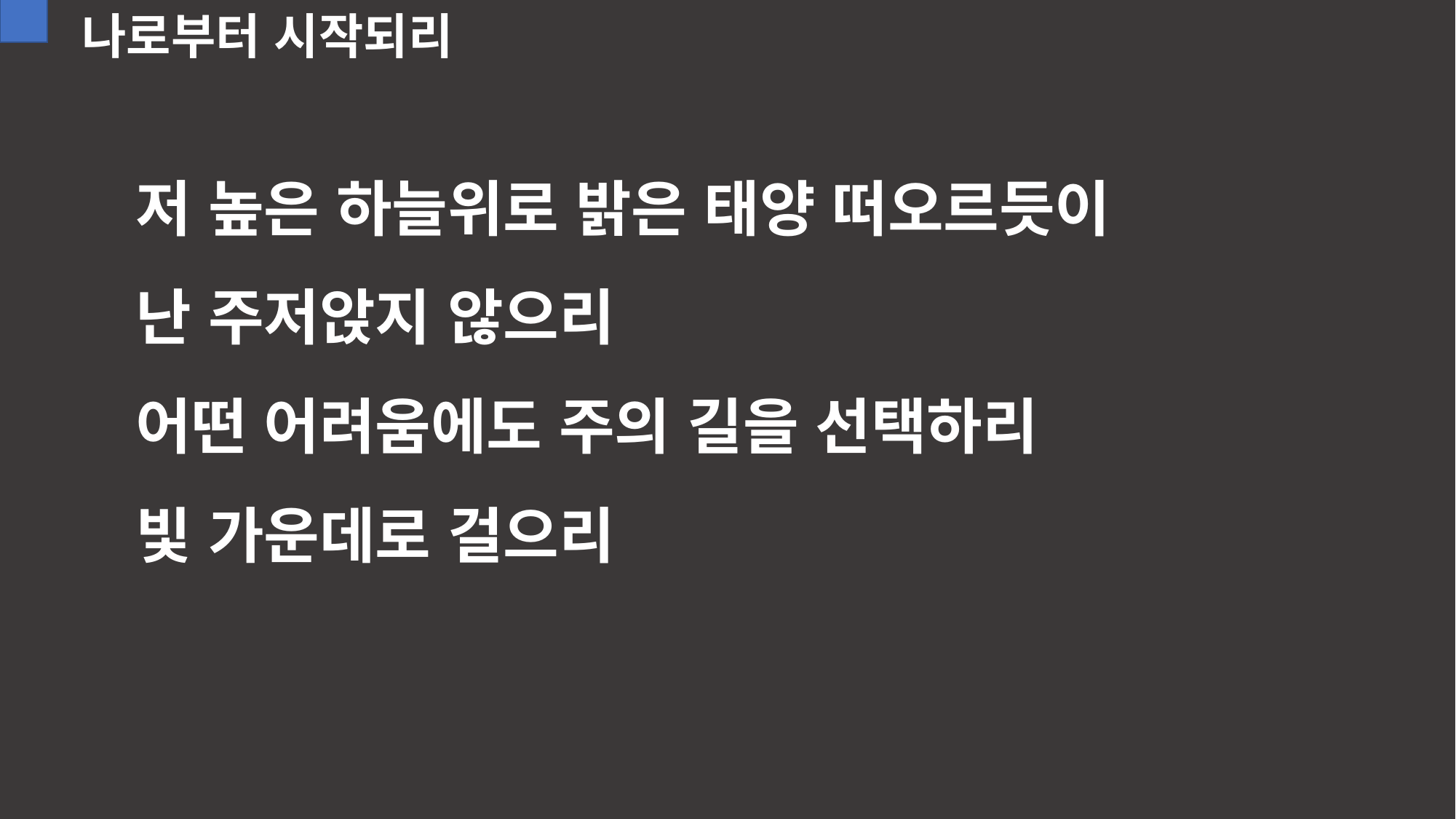

나로부터 시작되리

저 높은 하늘위로 밝은 태양 떠오르듯이
난 주저앉지 않으리
어떤 어려움에도 주의 길을 선택하리
빛 가운데로 걸으리